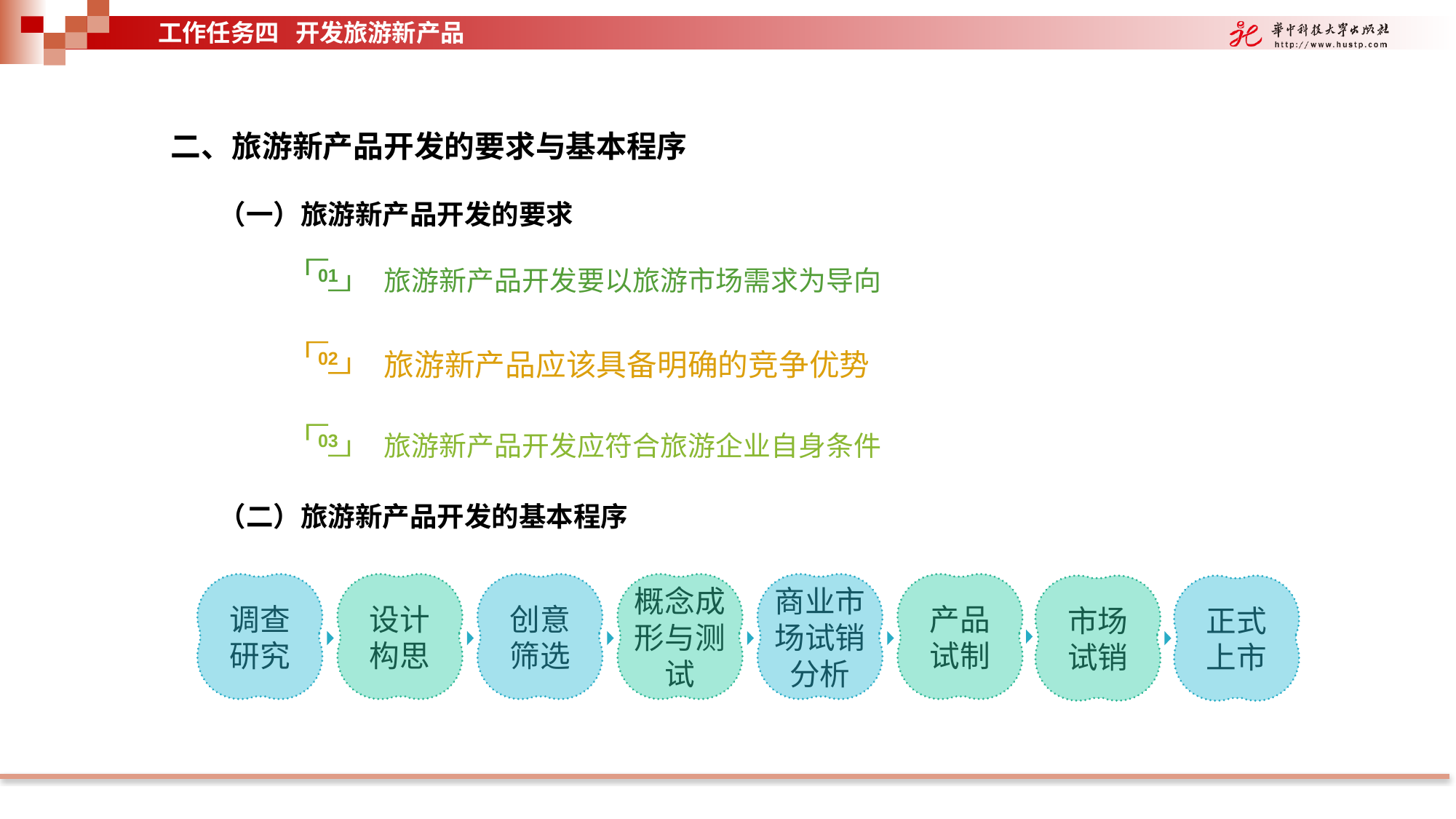

工作任务四   开发旅游新产品
二、旅游新产品开发的要求与基本程序
（一）旅游新产品开发的要求
旅游新产品开发要以旅游市场需求为导向
01
旅游新产品应该具备明确的竞争优势
02
旅游新产品开发应符合旅游企业自身条件
03
（二）旅游新产品开发的基本程序
调查
研究
设计
构思
创意
筛选
概念成形与测试
商业市场试销
分析
产品
试制
市场
试销
正式
上市